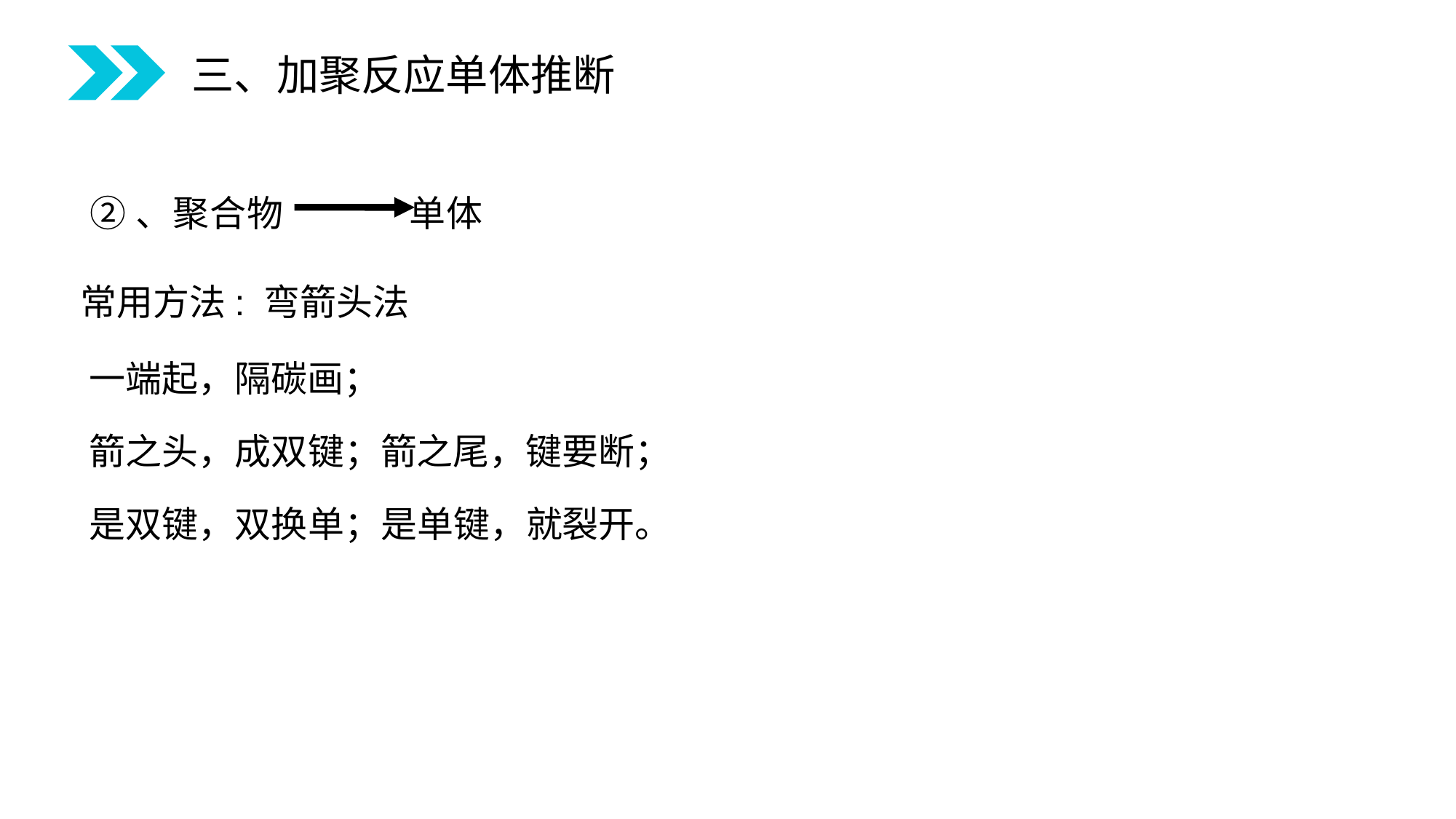

三、加聚反应单体推断
②、聚合物              单体

常用方法: 弯箭头法
一端起，隔碳画；
箭之头，成双键；箭之尾，键要断；
是双键，双换单；是单键，就裂开。